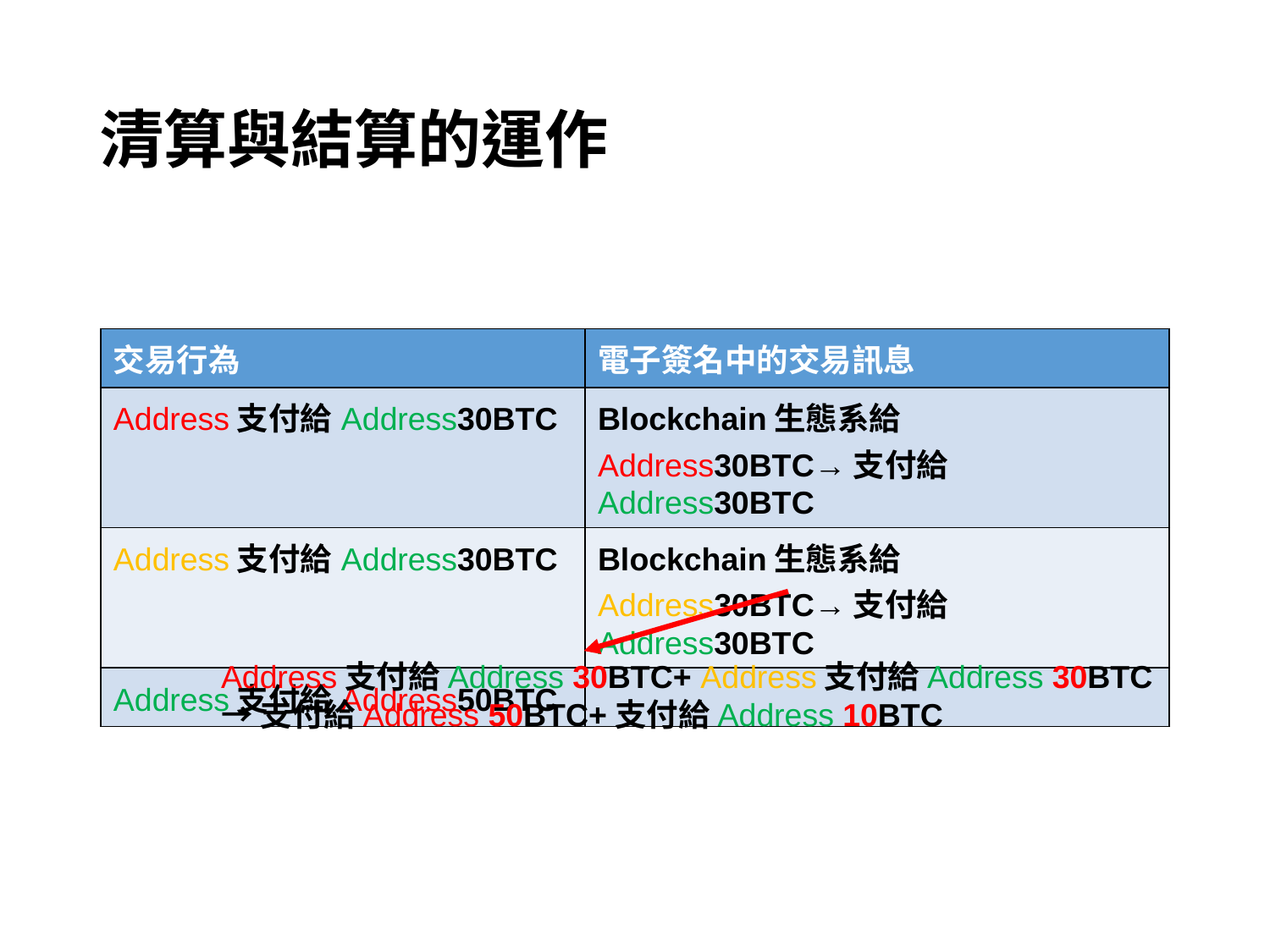

# 清算與結算的運作
| 交易行為 | 電子簽名中的交易訊息 |
| --- | --- |
| Address支付給Address30BTC | Blockchain生態系給Address30BTC→支付給Address30BTC |
| Address支付給Address30BTC | Blockchain生態系給Address30BTC→支付給Address30BTC |
| Address支付給Address50BTC |  |
Address支付給Address 30BTC+ Address支付給Address 30BTC
→支付給Address 50BTC+支付給Address 10BTC